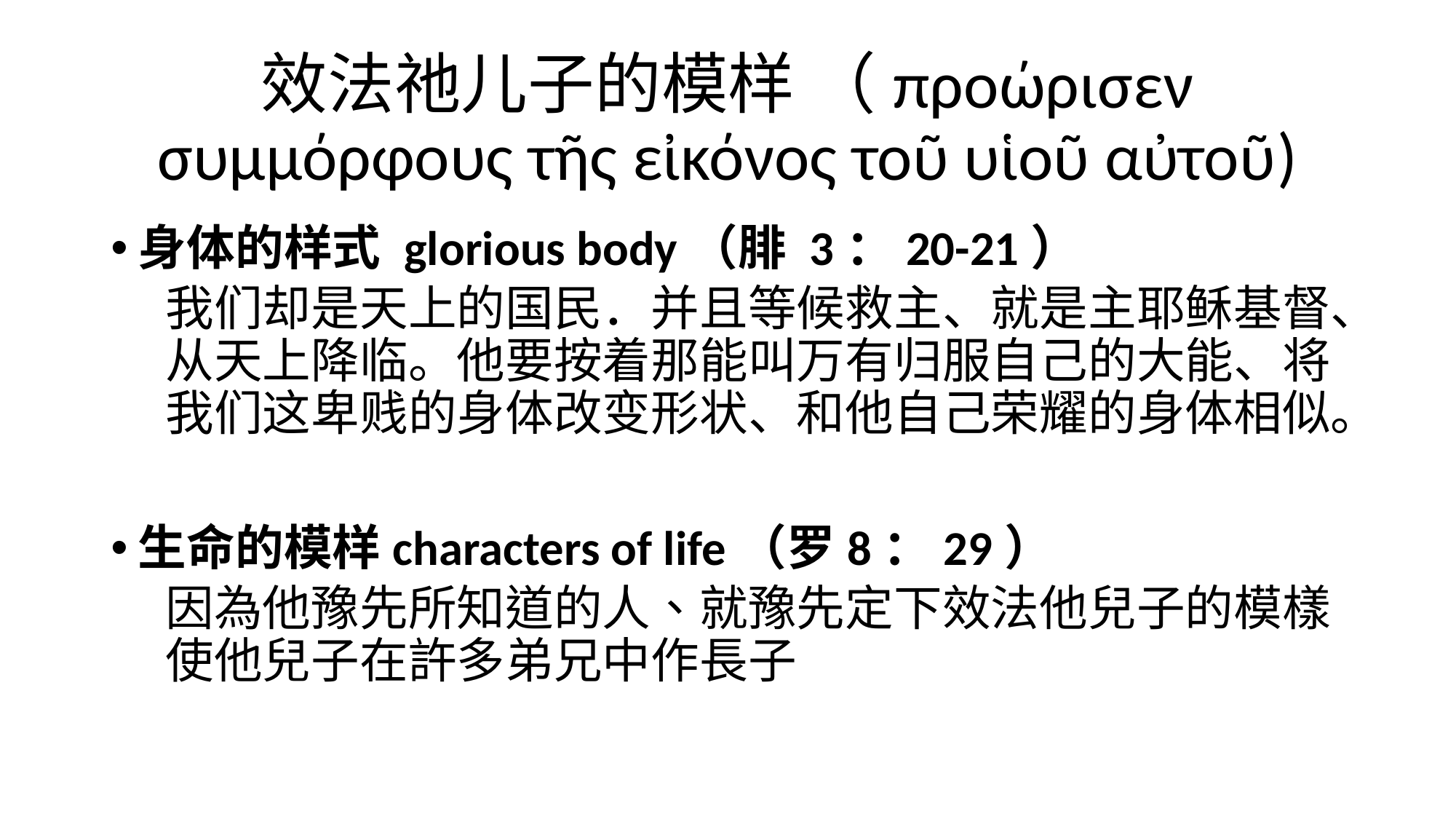

# 效法祂儿子的模样 （προώρισεν συμμόρφους τῆς εἰκόνος τοῦ υἱοῦ αὐτοῦ)
身体的样式 glorious body（腓 3：20-21）
我们却是天上的国民．并且等候救主、就是主耶稣基督、从天上降临。他要按着那能叫万有归服自己的大能、将我们这卑贱的身体改变形状、和他自己荣耀的身体相似。

生命的模样characters of life（罗8：29）
因為他豫先所知道的人、就豫先定下效法他兒子的模樣使他兒子在許多弟兄中作長子